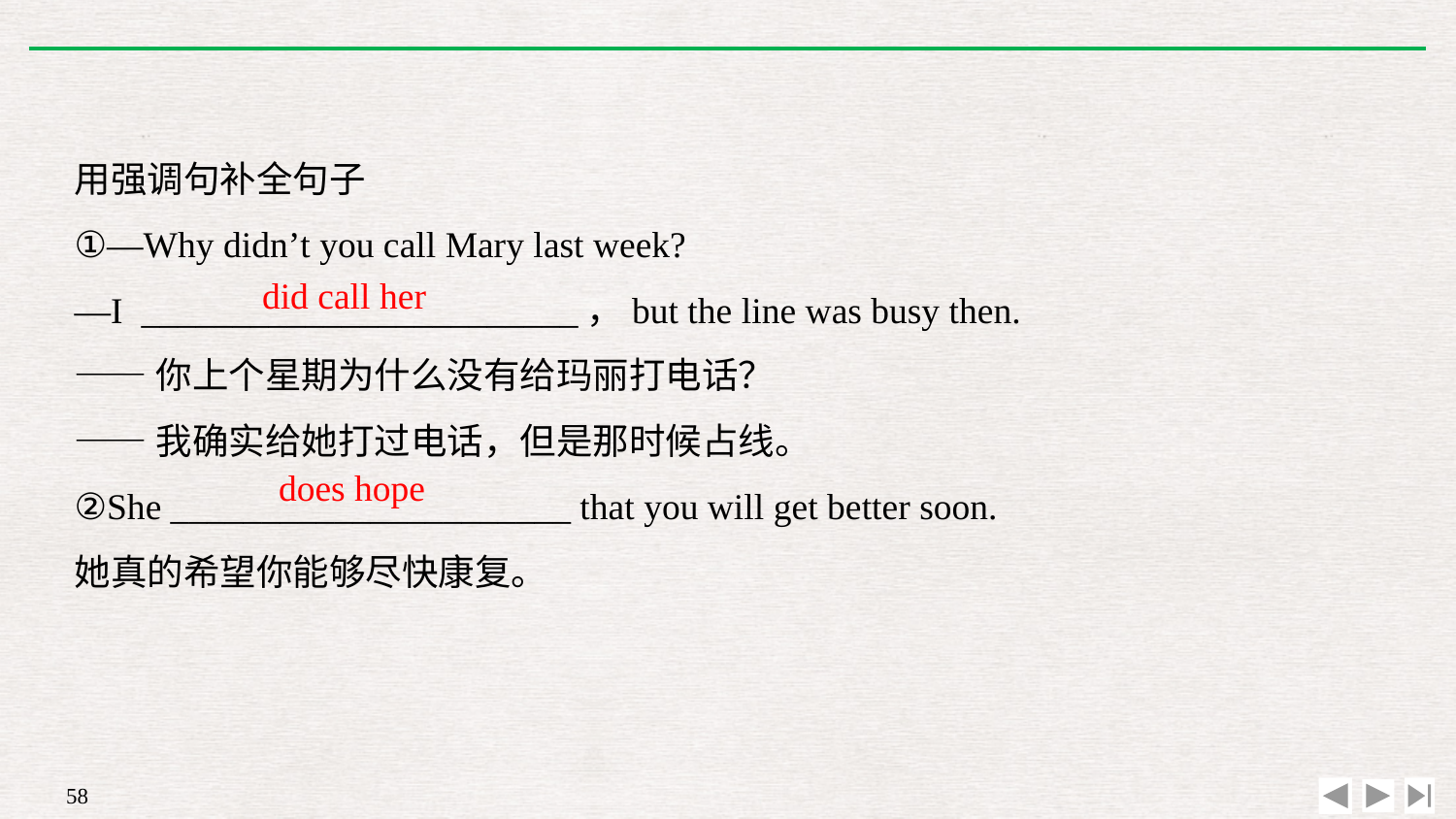

用强调句补全句子
①—Why didn’t you call Mary last week?
—I  ________________________，but the line was busy then.
——你上个星期为什么没有给玛丽打电话？
——我确实给她打过电话，但是那时候占线。
②She ______________________ that you will get better soon.
她真的希望你能够尽快康复。
did call her
does hope